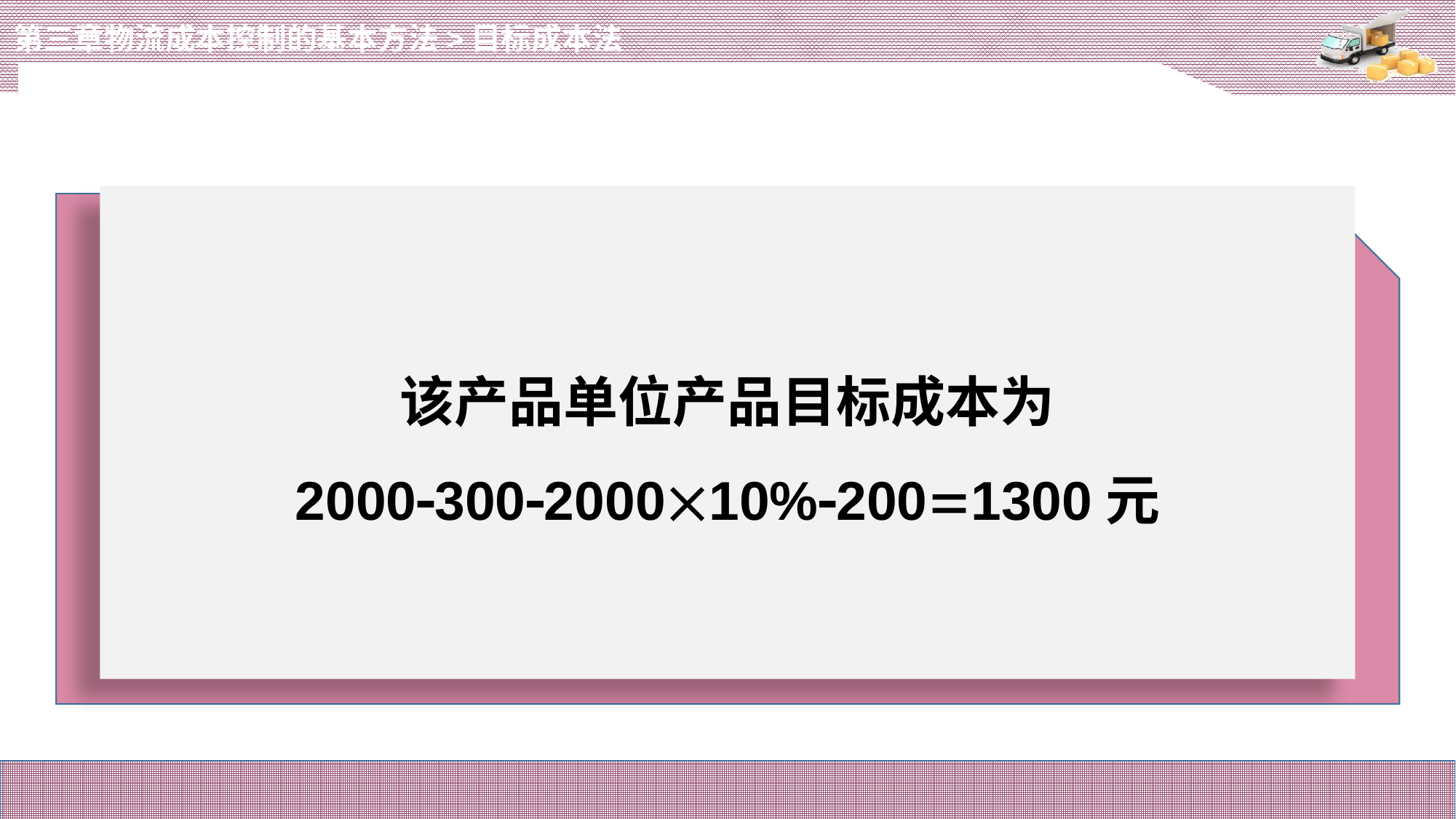

第三章物流成本控制的基本方法>目标成本法
# 该产品单位产品目标成本为 2000−300−2000×10%−200=1300元